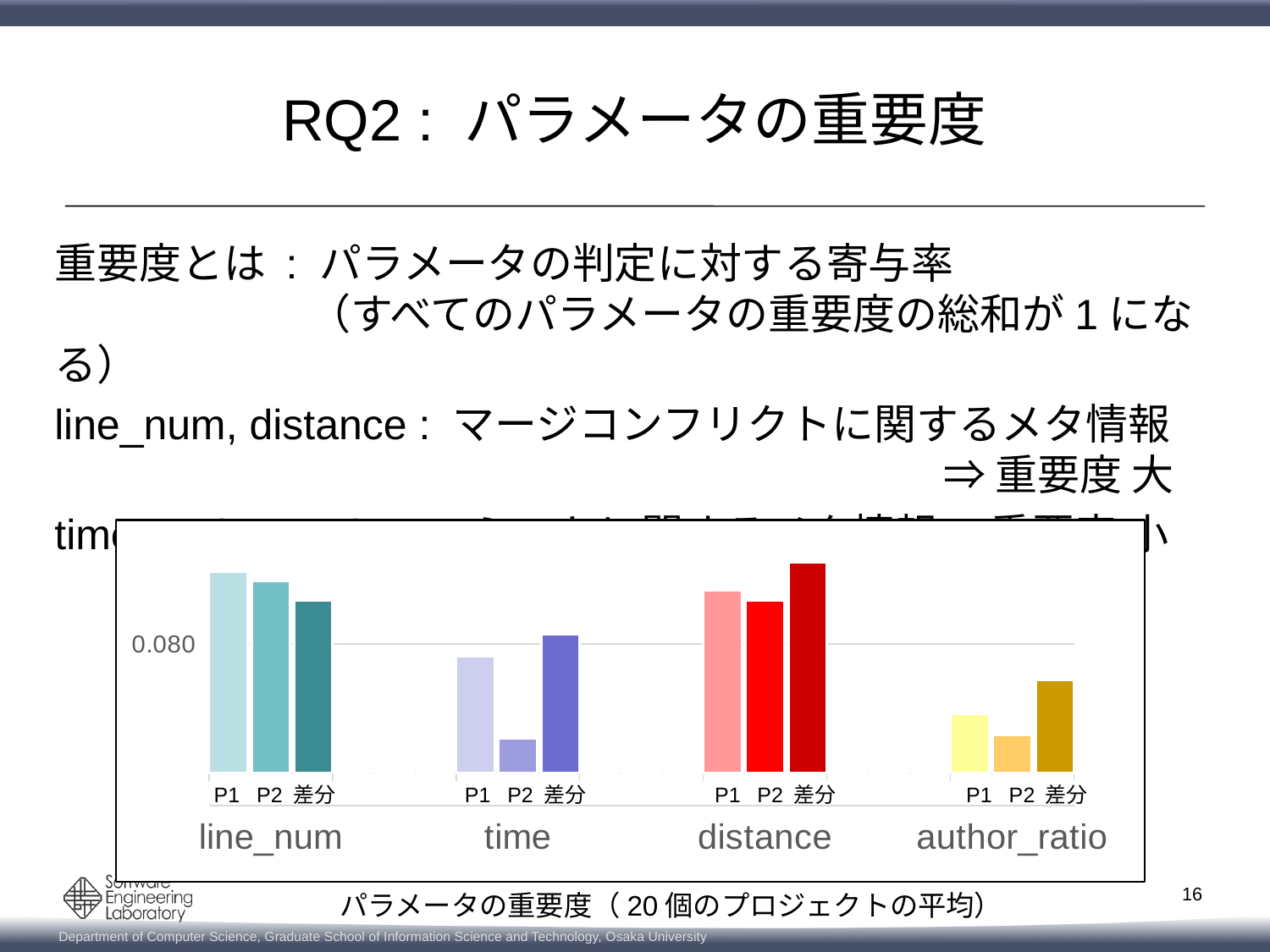

# RQ2 : パラメータの重要度
重要度とは : パラメータの判定に対する寄与率
		（すべてのパラメータの重要度の総和が1になる）
line_num, distance : マージコンフリクトに関するメタ情報
							⇒ 重要度 大
time, author_ratio : コミットに関するメタ情報 ⇒重要度 小

### Chart

| Category | line_num(A) | line_num(B) | line_num(差分) |
|---|---|---|---|
| line_num | 0.12467750591166807 | 0.11888226322274134 | 0.10703833385042623 |
|  | 0.0 | 0.0 | 0.0 |
| time | 0.0724982290272613 | 0.021488744630670374 | 0.08615527395839061 |
|  | 0.0 | 0.0 | 0.0 |
| distance | 0.11315802815372512 | 0.10691922823089325 | 0.13050357837043125 |
|  | 0.0 | 0.0 | 0.0 |
| author_ratio | 0.03699274978690678 | 0.023809557795338387 | 0.05787650706154459 |
P1
P2
差分
P1
P2
差分
P1
P2
差分
P1
P2
差分
16
パラメータの重要度（20個のプロジェクトの平均）